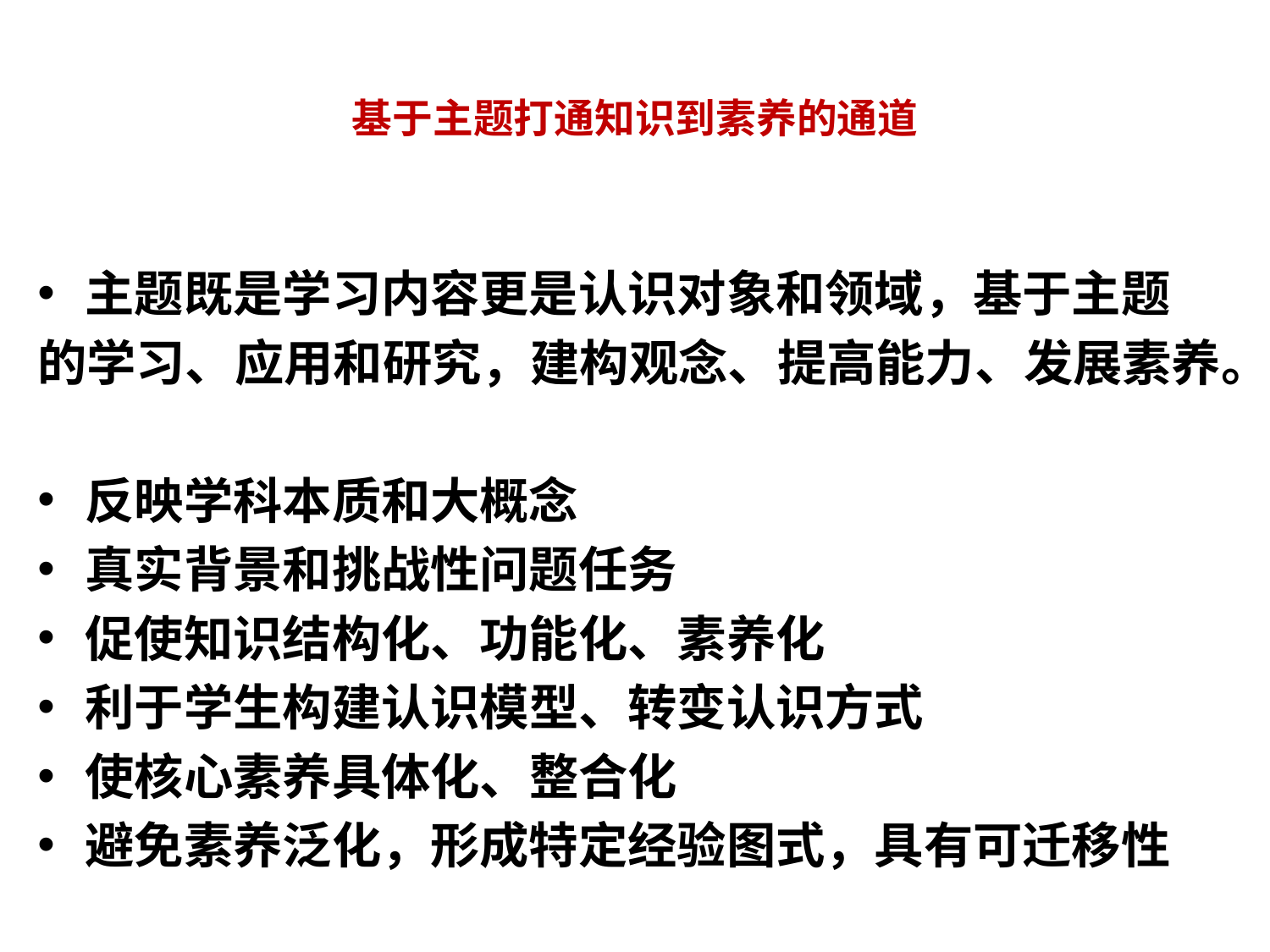

# 基于主题打通知识到素养的通道
主题既是学习内容更是认识对象和领域，基于主题
的学习、应用和研究，建构观念、提高能力、发展素养。

反映学科本质和大概念
真实背景和挑战性问题任务
促使知识结构化、功能化、素养化
利于学生构建认识模型、转变认识方式
使核心素养具体化、整合化
避免素养泛化，形成特定经验图式，具有可迁移性